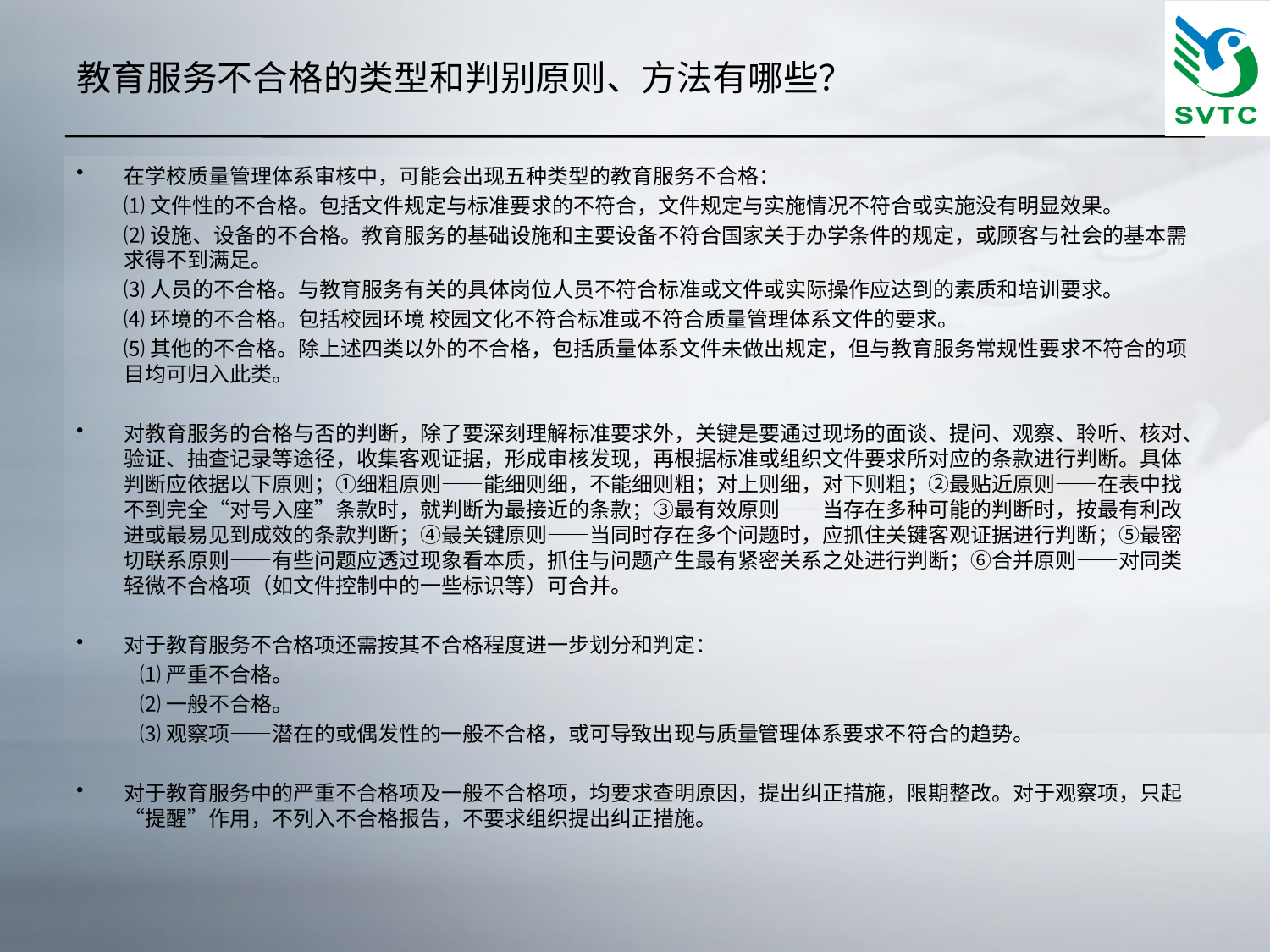

# 教育服务不合格的类型和判别原则、方法有哪些？
在学校质量管理体系审核中，可能会出现五种类型的教育服务不合格：
	⑴文件性的不合格。包括文件规定与标准要求的不符合，文件规定与实施情况不符合或实施没有明显效果。
	⑵设施、设备的不合格。教育服务的基础设施和主要设备不符合国家关于办学条件的规定，或顾客与社会的基本需求得不到满足。
	⑶人员的不合格。与教育服务有关的具体岗位人员不符合标准或文件或实际操作应达到的素质和培训要求。
	⑷环境的不合格。包括校园环境 校园文化不符合标准或不符合质量管理体系文件的要求。
	⑸其他的不合格。除上述四类以外的不合格，包括质量体系文件未做出规定，但与教育服务常规性要求不符合的项目均可归入此类。

对教育服务的合格与否的判断，除了要深刻理解标准要求外，关键是要通过现场的面谈、提问、观察、聆听、核对、验证、抽查记录等途径，收集客观证据，形成审核发现，再根据标准或组织文件要求所对应的条款进行判断。具体判断应依据以下原则；①细粗原则——能细则细，不能细则粗；对上则细，对下则粗；②最贴近原则——在表中找不到完全“对号入座”条款时，就判断为最接近的条款；③最有效原则——当存在多种可能的判断时，按最有利改进或最易见到成效的条款判断；④最关键原则——当同时存在多个问题时，应抓住关键客观证据进行判断；⑤最密切联系原则——有些问题应透过现象看本质，抓住与问题产生最有紧密关系之处进行判断；⑥合并原则——对同类轻微不合格项（如文件控制中的一些标识等）可合并。

对于教育服务不合格项还需按其不合格程度进一步划分和判定：
⑴严重不合格。
⑵一般不合格。
⑶观察项——潜在的或偶发性的一般不合格，或可导致出现与质量管理体系要求不符合的趋势。

对于教育服务中的严重不合格项及一般不合格项，均要求查明原因，提出纠正措施，限期整改。对于观察项，只起“提醒”作用，不列入不合格报告，不要求组织提出纠正措施。